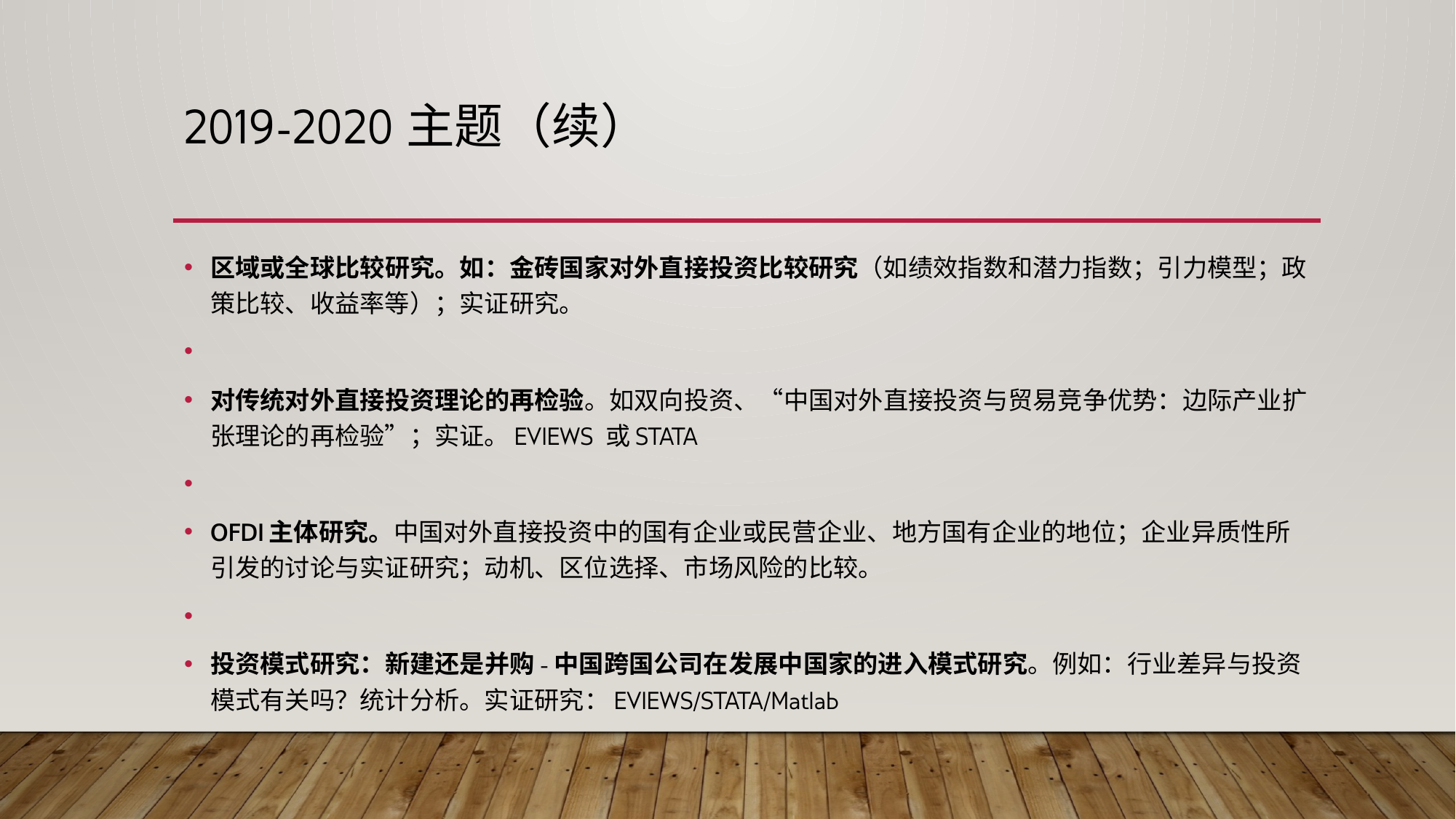

# 2019-2020主题（续）
区域或全球比较研究。如：金砖国家对外直接投资比较研究（如绩效指数和潜力指数；引力模型；政策比较、收益率等）；实证研究。

对传统对外直接投资理论的再检验。如双向投资、“中国对外直接投资与贸易竞争优势：边际产业扩张理论的再检验”；实证。EVIEWS 或STATA

OFDI主体研究。中国对外直接投资中的国有企业或民营企业、地方国有企业的地位；企业异质性所引发的讨论与实证研究；动机、区位选择、市场风险的比较。

投资模式研究：新建还是并购-中国跨国公司在发展中国家的进入模式研究。例如：行业差异与投资模式有关吗？统计分析。实证研究：EVIEWS/STATA/Matlab